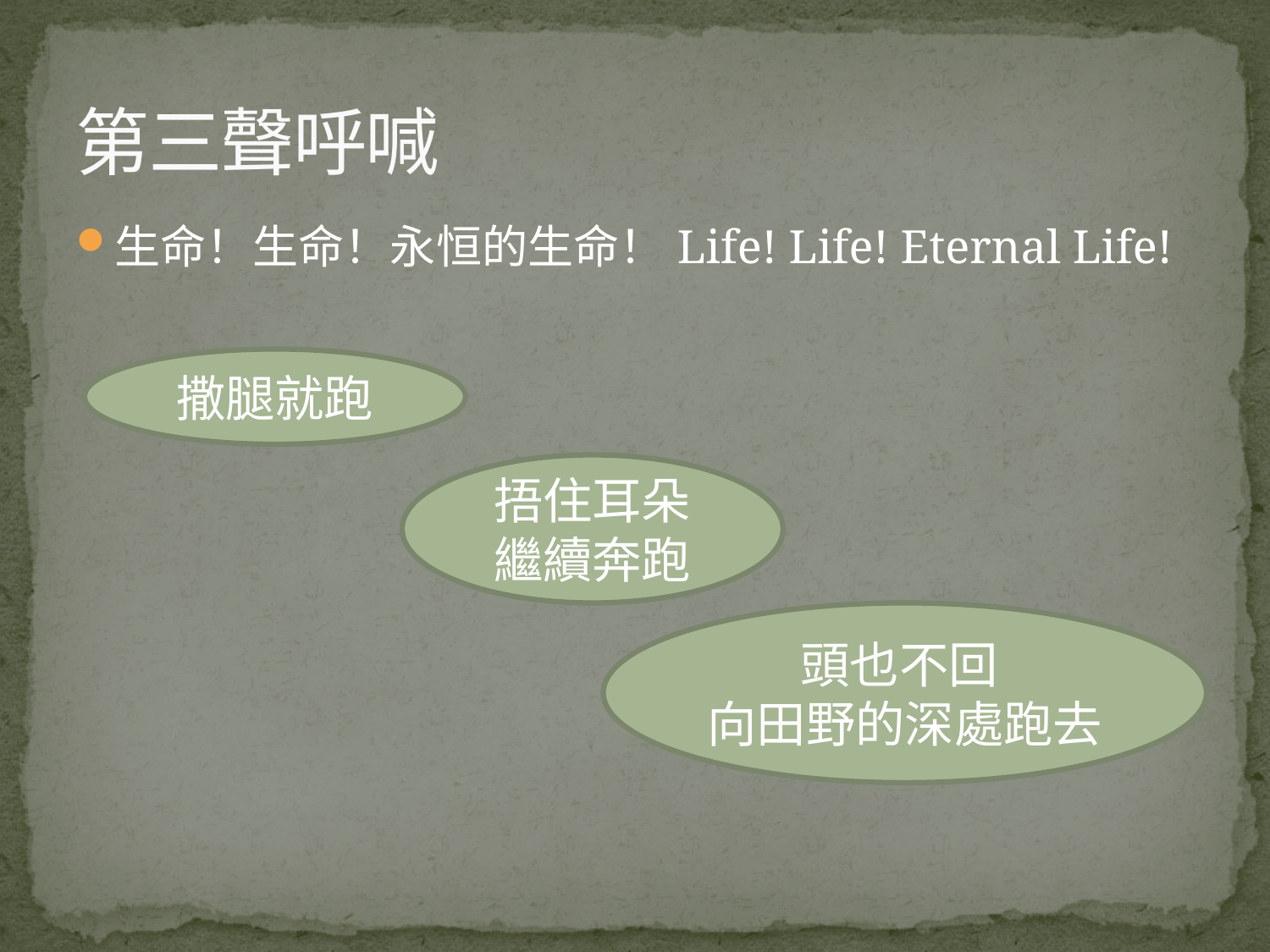

# 第三聲呼喊
生命！生命！永恒的生命！Life! Life! Eternal Life!

撒腿就跑
捂住耳朵 繼續奔跑
頭也不回
向田野的深處跑去